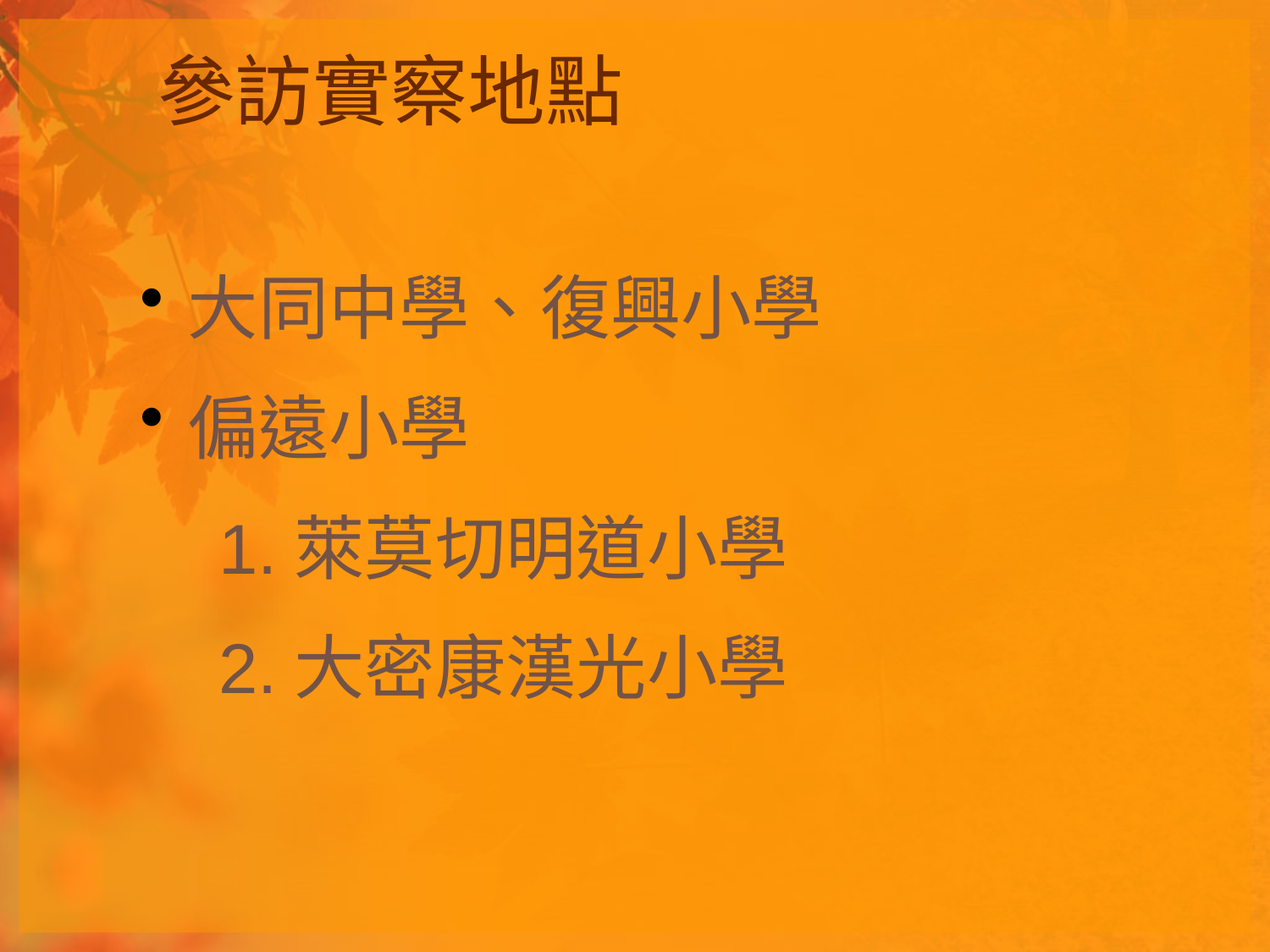

# 參訪實察地點
大同中學、復興小學
偏遠小學
    1.萊莫切明道小學
    2.大密康漢光小學